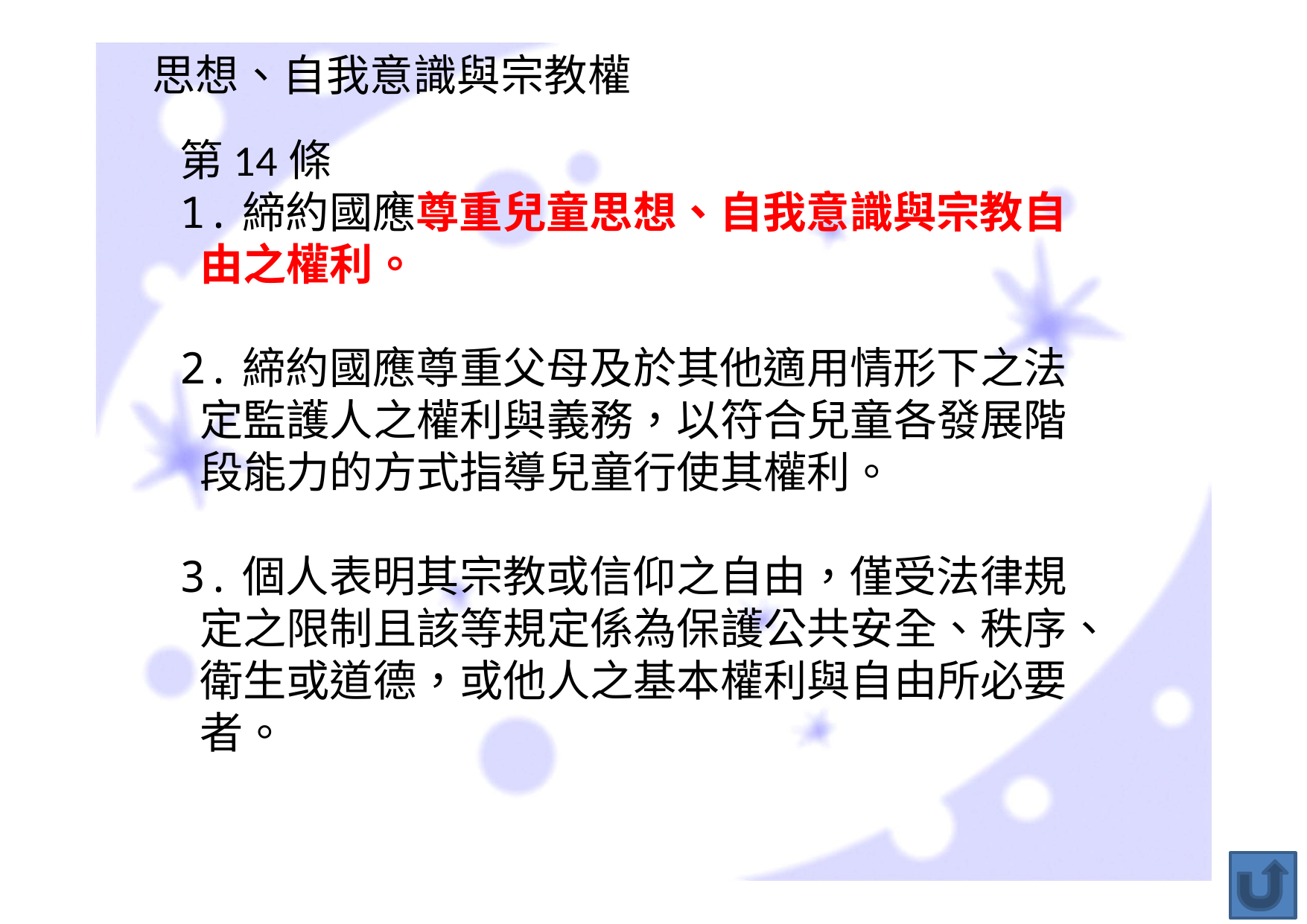

思想、自我意識與宗教權
第14條
1.締約國應尊重兒童思想、自我意識與宗教自由之權利。

2.締約國應尊重父母及於其他適用情形下之法定監護人之權利與義務，以符合兒童各發展階段能力的方式指導兒童行使其權利。

3.個人表明其宗教或信仰之自由，僅受法律規定之限制且該等規定係為保護公共安全、秩序、衛生或道德，或他人之基本權利與自由所必要者。